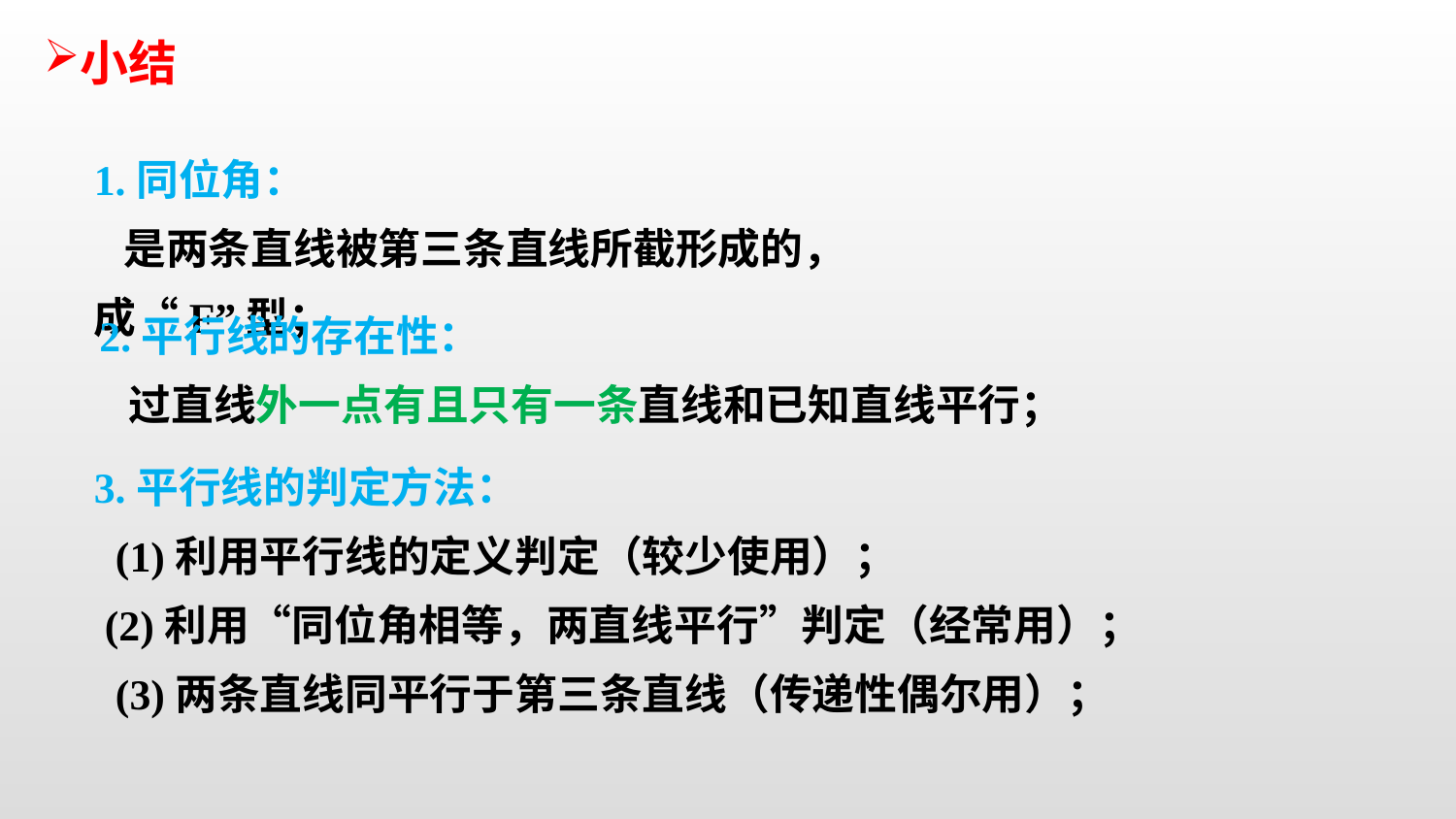

小结
1.同位角：
  是两条直线被第三条直线所截形成的，成“F”型；
2.平行线的存在性：
  过直线外一点有且只有一条直线和已知直线平行；
3.平行线的判定方法：
  (1)利用平行线的定义判定（较少使用）；
 (2)利用“同位角相等，两直线平行”判定（经常用）；
  (3)两条直线同平行于第三条直线（传递性偶尔用）；